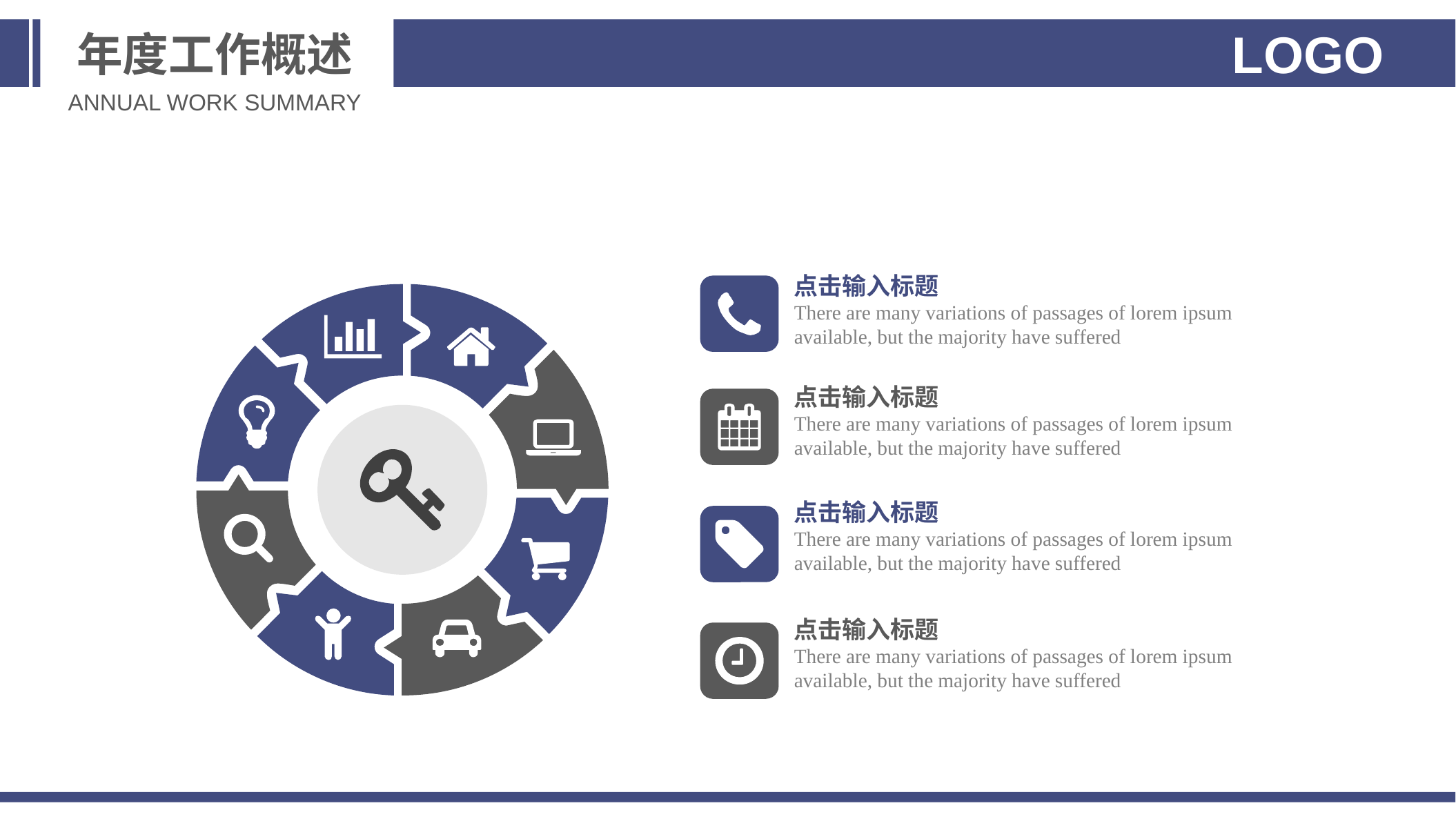

年度工作概述
LOGO
ANNUAL WORK SUMMARY
点击输入标题
There are many variations of passages of lorem ipsum available, but the majority have suffered

点击输入标题
There are many variations of passages of lorem ipsum available, but the majority have suffered

点击输入标题
There are many variations of passages of lorem ipsum available, but the majority have suffered

点击输入标题
There are many variations of passages of lorem ipsum available, but the majority have suffered